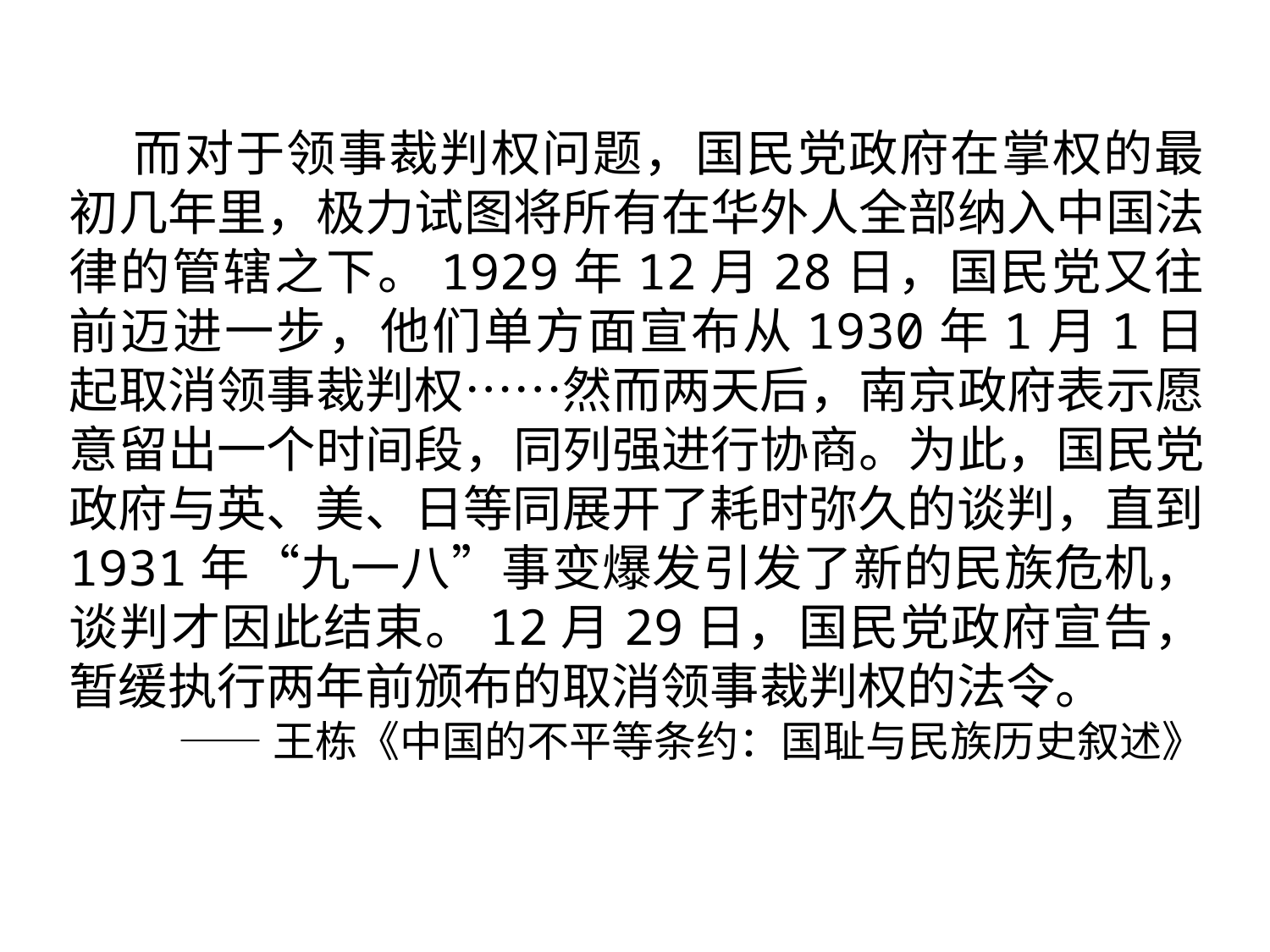

而对于领事裁判权问题，国民党政府在掌权的最初几年里，极力试图将所有在华外人全部纳入中国法律的管辖之下。1929年12月28日，国民党又往前迈进一步，他们单方面宣布从1930年1月1日起取消领事裁判权……然而两天后，南京政府表示愿意留出一个时间段，同列强进行协商。为此，国民党政府与英、美、日等同展开了耗时弥久的谈判，直到1931年“九一八”事变爆发引发了新的民族危机，谈判才因此结束。12月29日，国民党政府宣告，暂缓执行两年前颁布的取消领事裁判权的法令。
——王栋《中国的不平等条约：国耻与民族历史叙述》